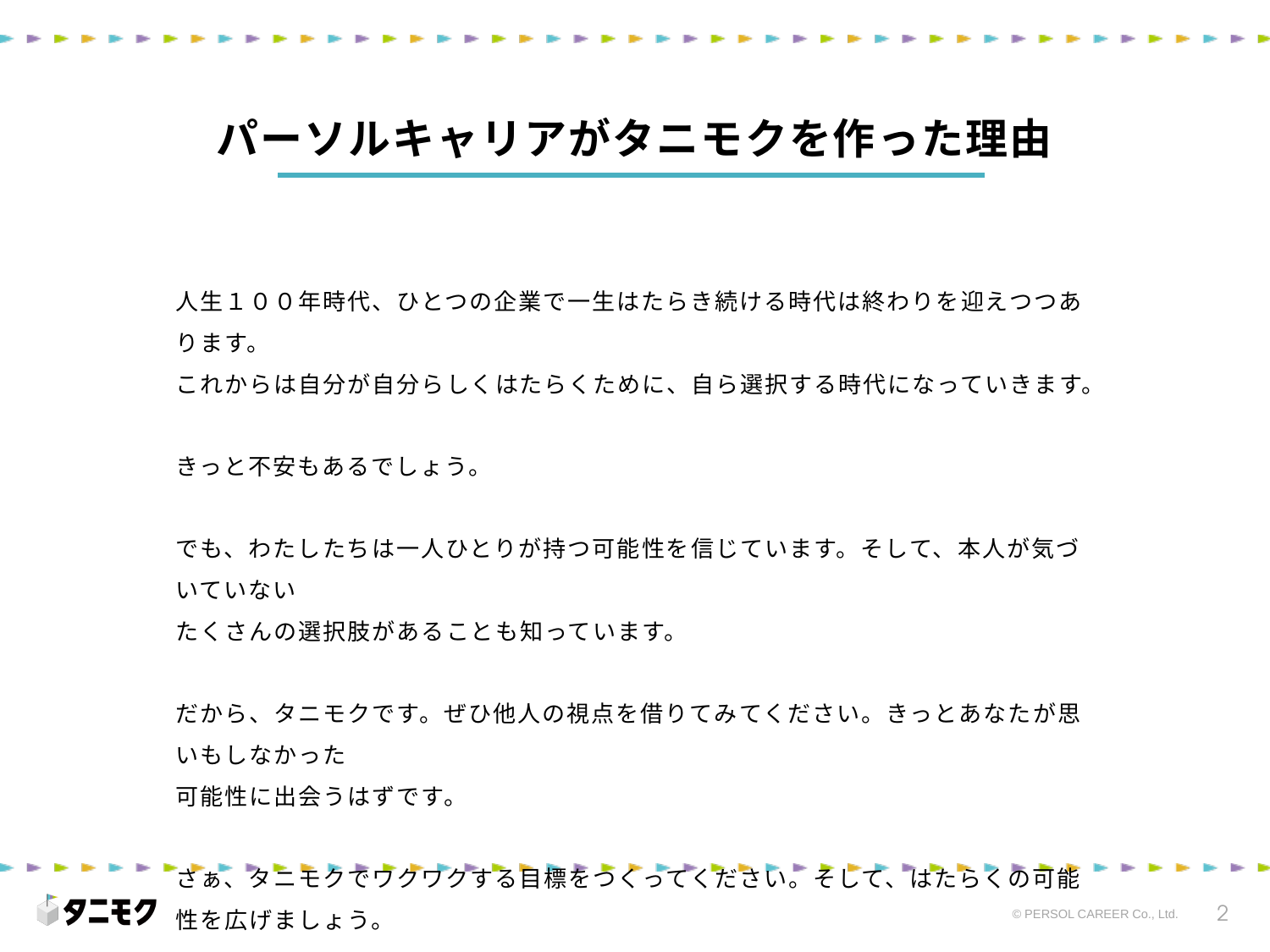

パーソルキャリアがタニモクを作った理由
人生１００年時代、ひとつの企業で一生はたらき続ける時代は終わりを迎えつつあります。
これからは自分が自分らしくはたらくために、自ら選択する時代になっていきます。

きっと不安もあるでしょう。

でも、わたしたちは一人ひとりが持つ可能性を信じています。そして、本人が気づいていない
たくさんの選択肢があることも知っています。

だから、タニモクです。ぜひ他人の視点を借りてみてください。きっとあなたが思いもしなかった
可能性に出会うはずです。

さぁ、タニモクでワクワクする目標をつくってください。そして、はたらくの可能性を広げましょう。